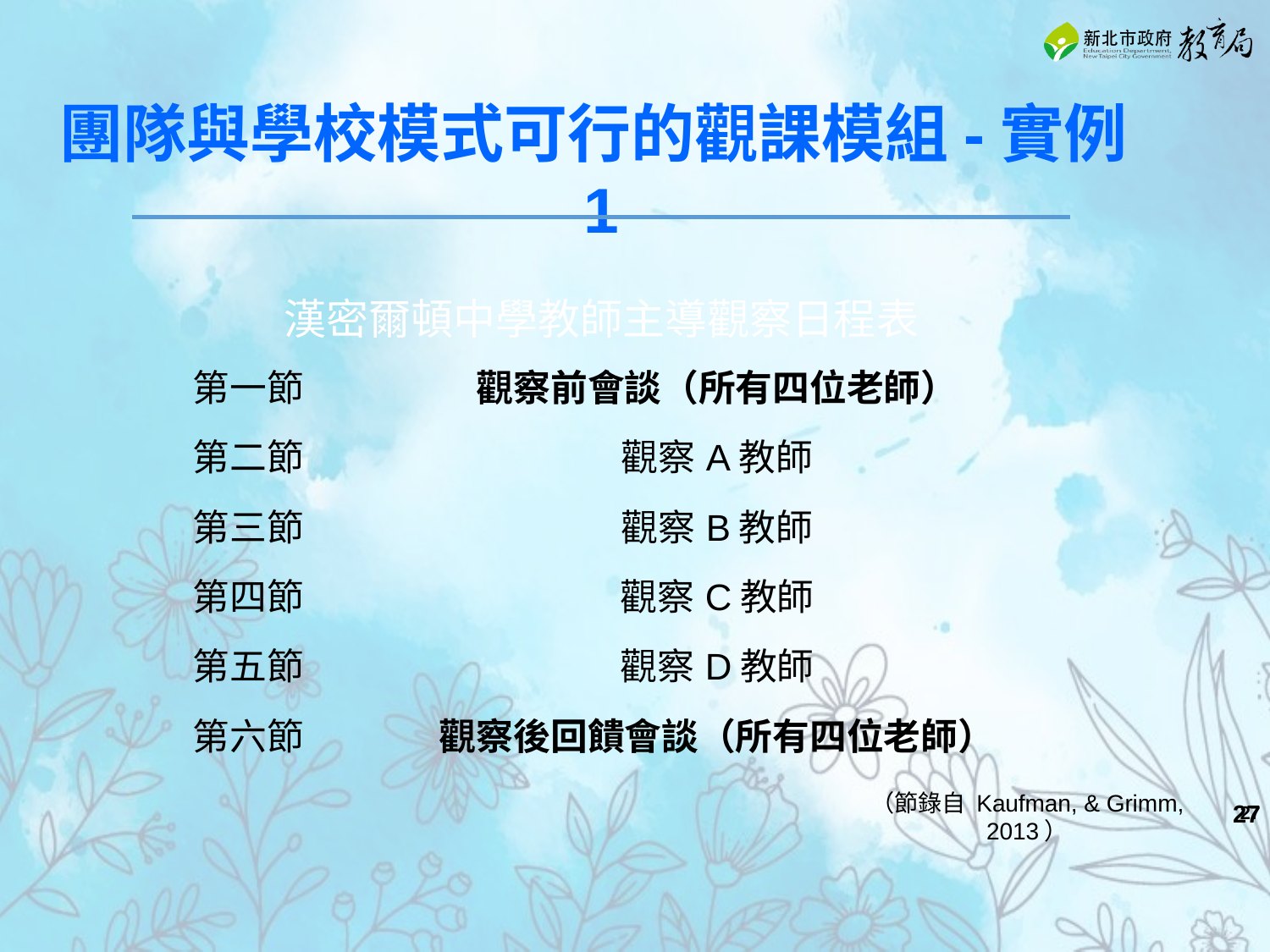

團隊與學校模式可行的觀課模組-實例1
| 漢密爾頓中學教師主導觀察日程表 |  |
| --- | --- |
| 第一節 | 觀察前會談（所有四位老師） |
| 第二節 | 觀察A教師 |
| 第三節 | 觀察B教師 |
| 第四節 | 觀察C教師 |
| 第五節 | 觀察D教師 |
| 第六節 | 觀察後回饋會談（所有四位老師） |
（節錄自 Kaufman, & Grimm, 2013）
27
27